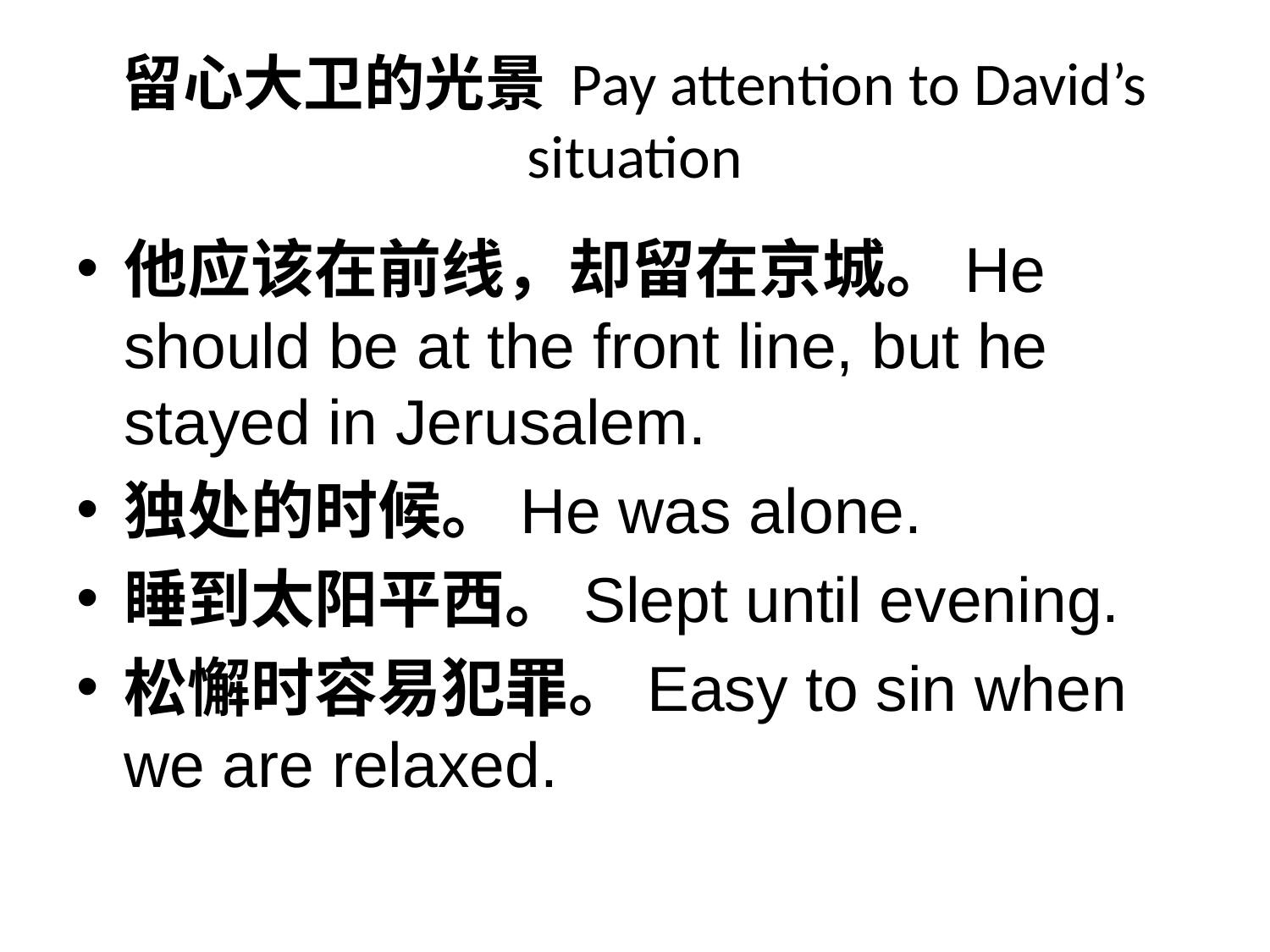

# 留心大卫的光景 Pay attention to David’s situation
他应该在前线，却留在京城。He should be at the front line, but he stayed in Jerusalem.
独处的时候。He was alone.
睡到太阳平西。Slept until evening.
松懈时容易犯罪。Easy to sin when we are relaxed.